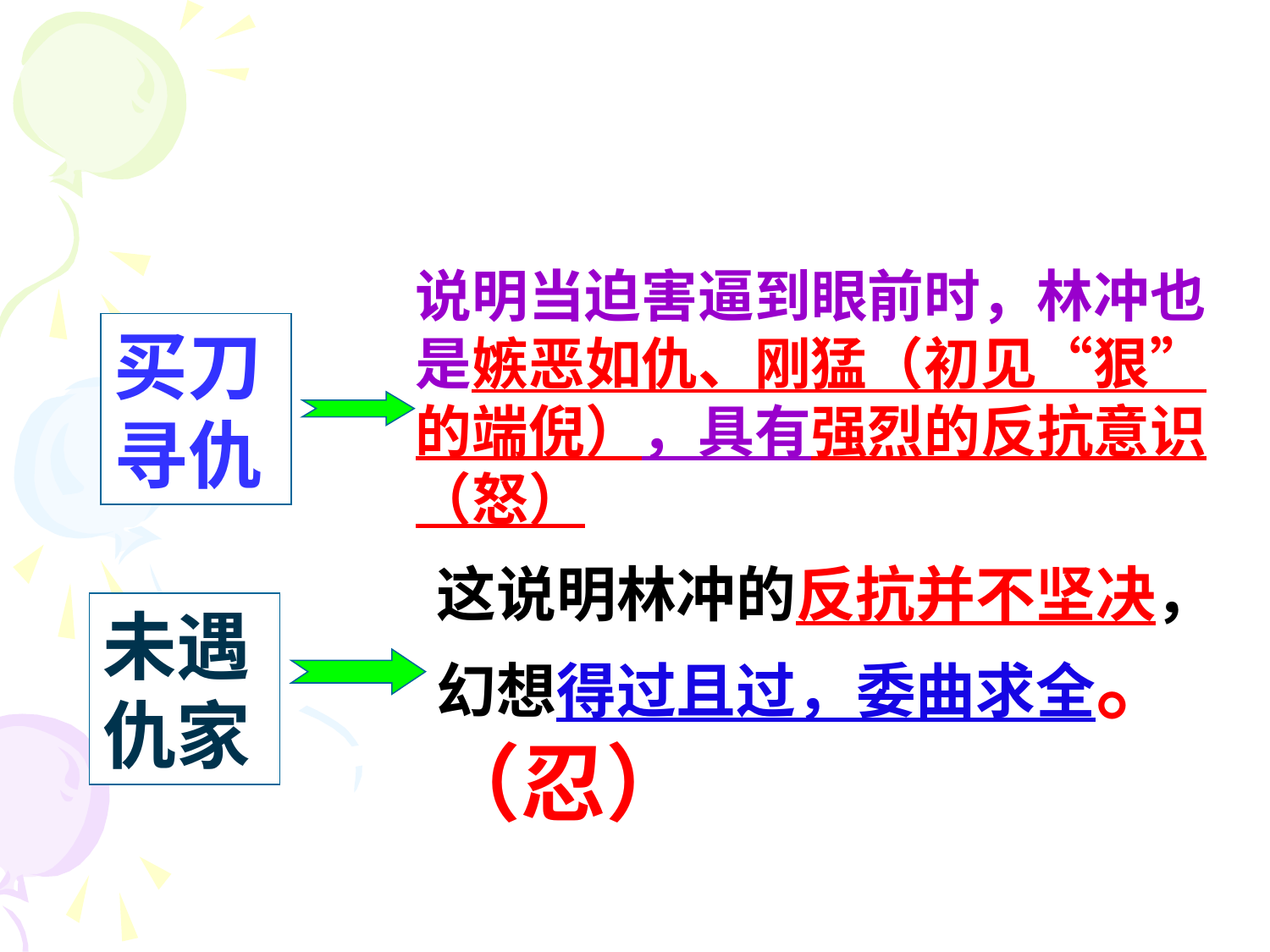

说明当迫害逼到眼前时，林冲也是嫉恶如仇、刚猛（初见“狠”的端倪），具有强烈的反抗意识（怒）
买刀寻仇

这说明林冲的反抗并不坚决，幻想得过且过，委曲求全。（忍）
未遇仇家